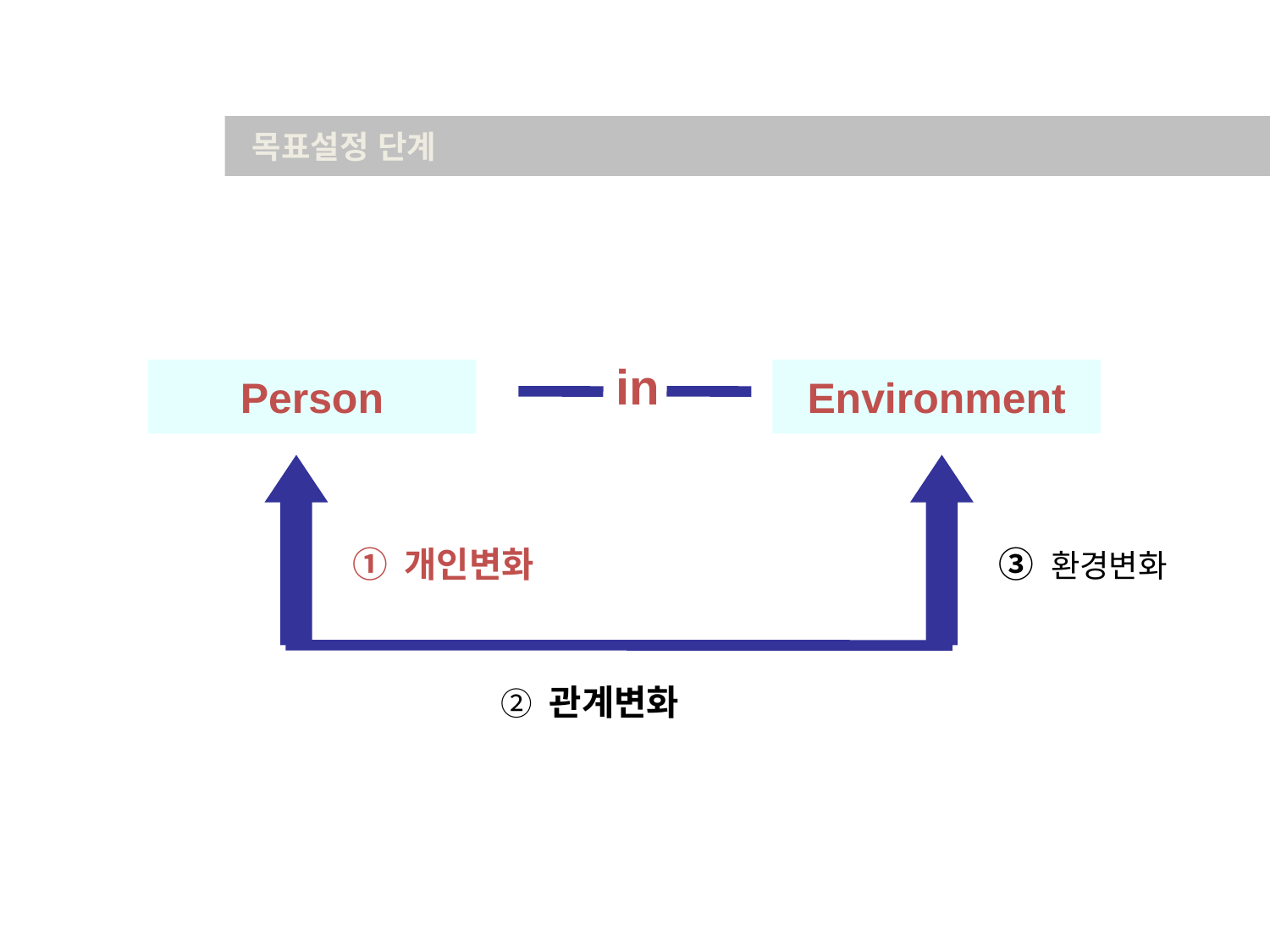

목표설정 단계
in
Person
Environment

① 개인변화
③ 환경변화
② 관계변화